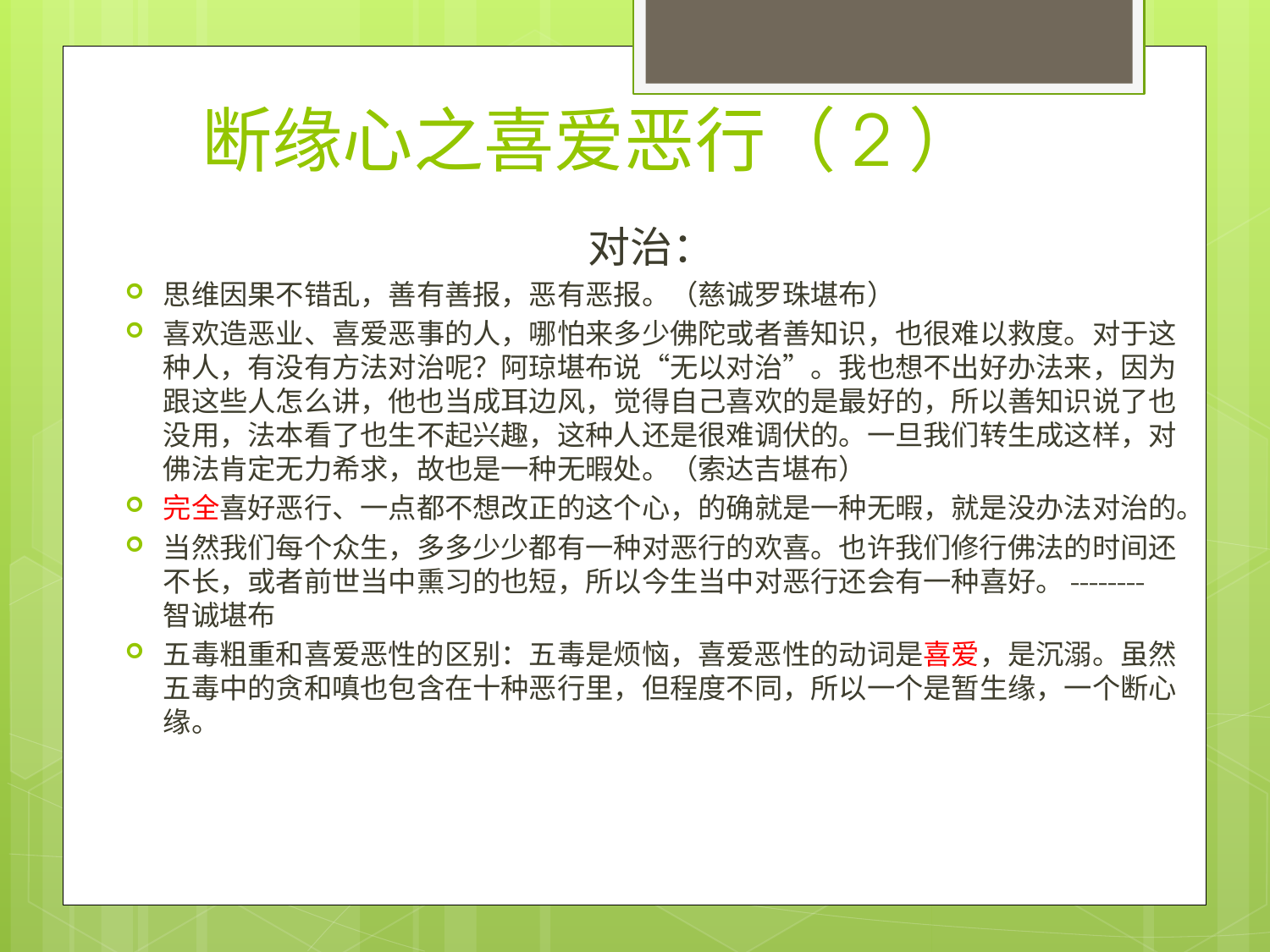

# 断缘心之喜爱恶行（2）
对治：
思维因果不错乱，善有善报，恶有恶报。（慈诚罗珠堪布）
喜欢造恶业、喜爱恶事的人，哪怕来多少佛陀或者善知识，也很难以救度。对于这种人，有没有方法对治呢？阿琼堪布说“无以对治”。我也想不出好办法来，因为跟这些人怎么讲，他也当成耳边风，觉得自己喜欢的是最好的，所以善知识说了也没用，法本看了也生不起兴趣，这种人还是很难调伏的。一旦我们转生成这样，对佛法肯定无力希求，故也是一种无暇处。（索达吉堪布）
完全喜好恶行、一点都不想改正的这个心，的确就是一种无暇，就是没办法对治的。
当然我们每个众生，多多少少都有一种对恶行的欢喜。也许我们修行佛法的时间还不长，或者前世当中熏习的也短，所以今生当中对恶行还会有一种喜好。--------智诚堪布
五毒粗重和喜爱恶性的区别：五毒是烦恼，喜爱恶性的动词是喜爱，是沉溺。虽然五毒中的贪和嗔也包含在十种恶行里，但程度不同，所以一个是暂生缘，一个断心缘。